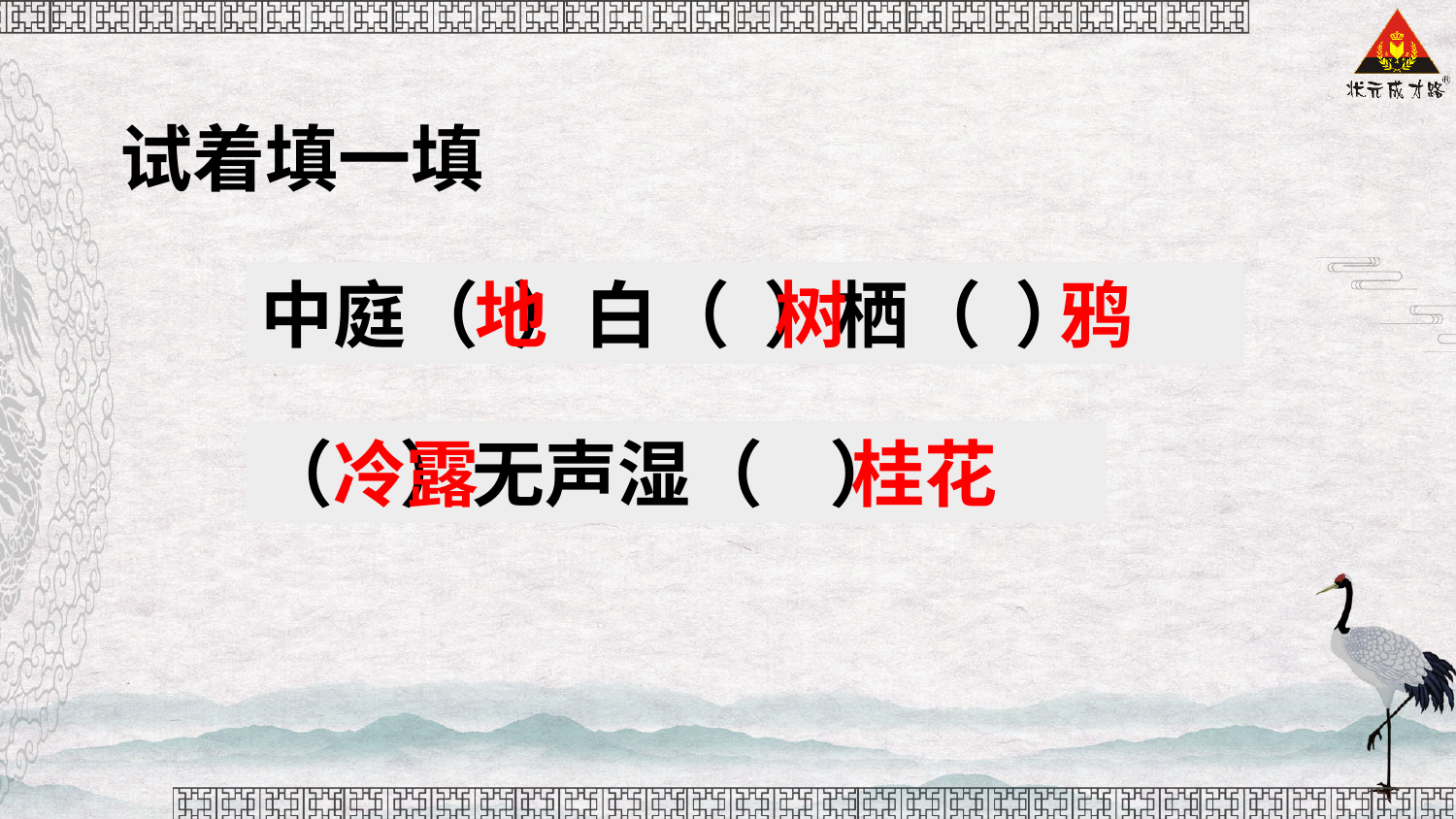

试着填一填
鸦
中庭（  ）白（  ）栖（  ）
地
树
（    ）无声湿（    ）
冷露
桂花